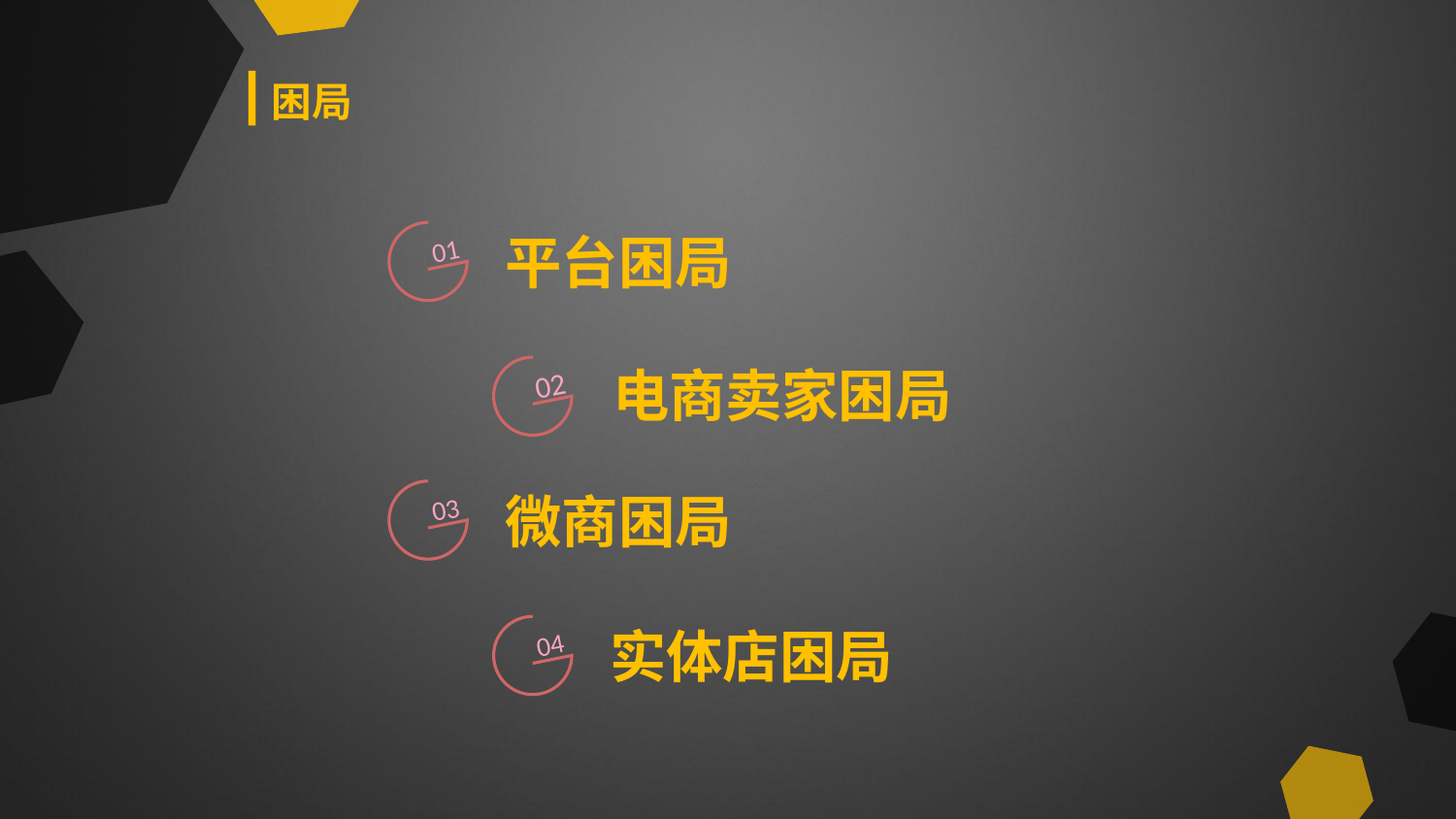

困局

平台困局

01

### Chart

| Category |
|---|
电商卖家困局

02

微商困局

03
实体店困局

04